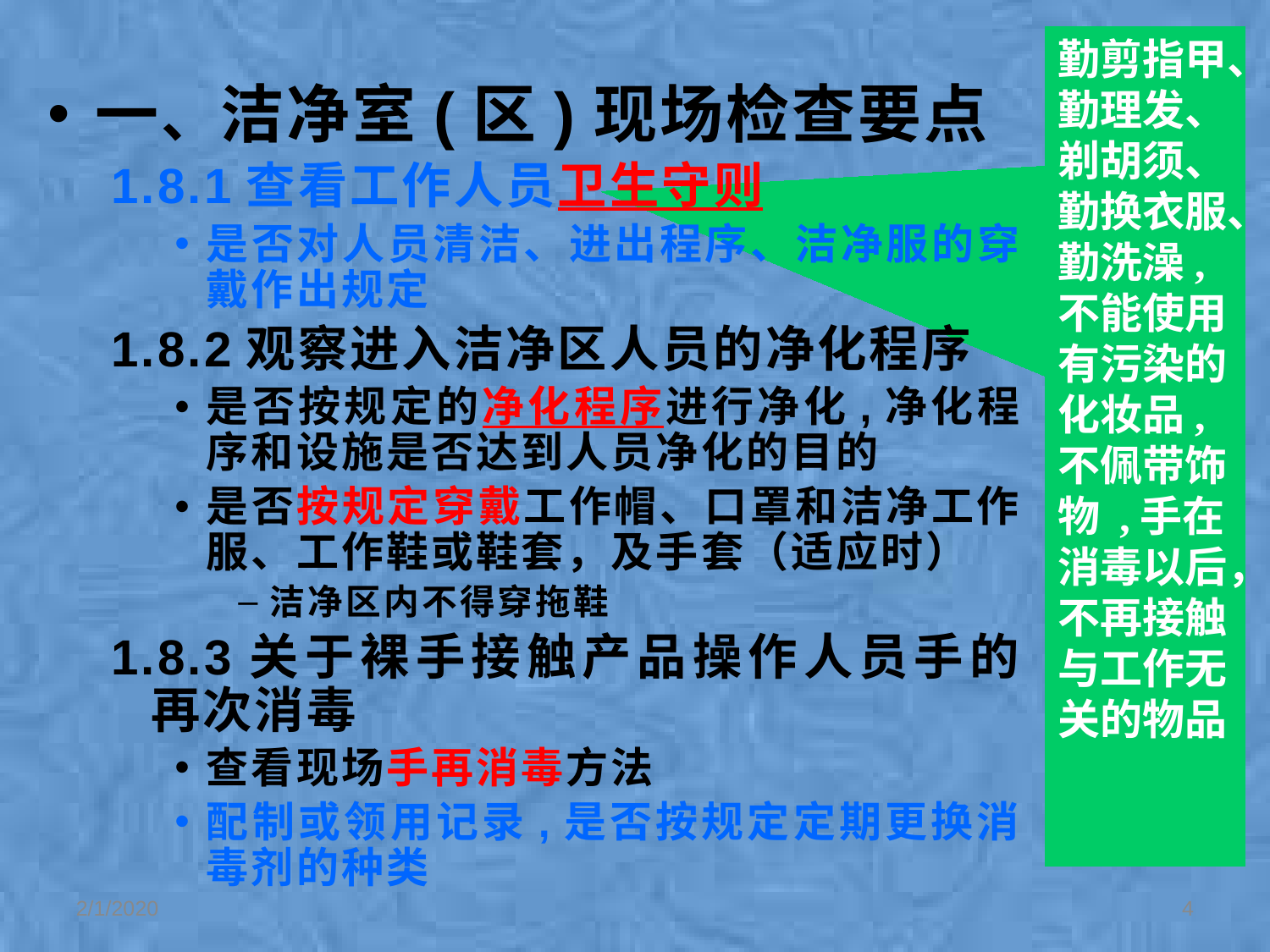

勤剪指甲、勤理发、剃胡须、勤换衣服、勤洗澡,不能使用有污染的化妆品,不佩带饰物 ,手在消毒以后，不再接触与工作无关的物品
一、洁净室(区)现场检查要点
1.8.1查看工作人员卫生守则
是否对人员清洁、进出程序、洁净服的穿戴作出规定
1.8.2观察进入洁净区人员的净化程序
是否按规定的净化程序进行净化,净化程序和设施是否达到人员净化的目的
是否按规定穿戴工作帽、口罩和洁净工作服、工作鞋或鞋套，及手套（适应时）
洁净区内不得穿拖鞋
1.8.3关于裸手接触产品操作人员手的再次消毒
查看现场手再消毒方法
配制或领用记录,是否按规定定期更换消毒剂的种类
2/1/2020
4